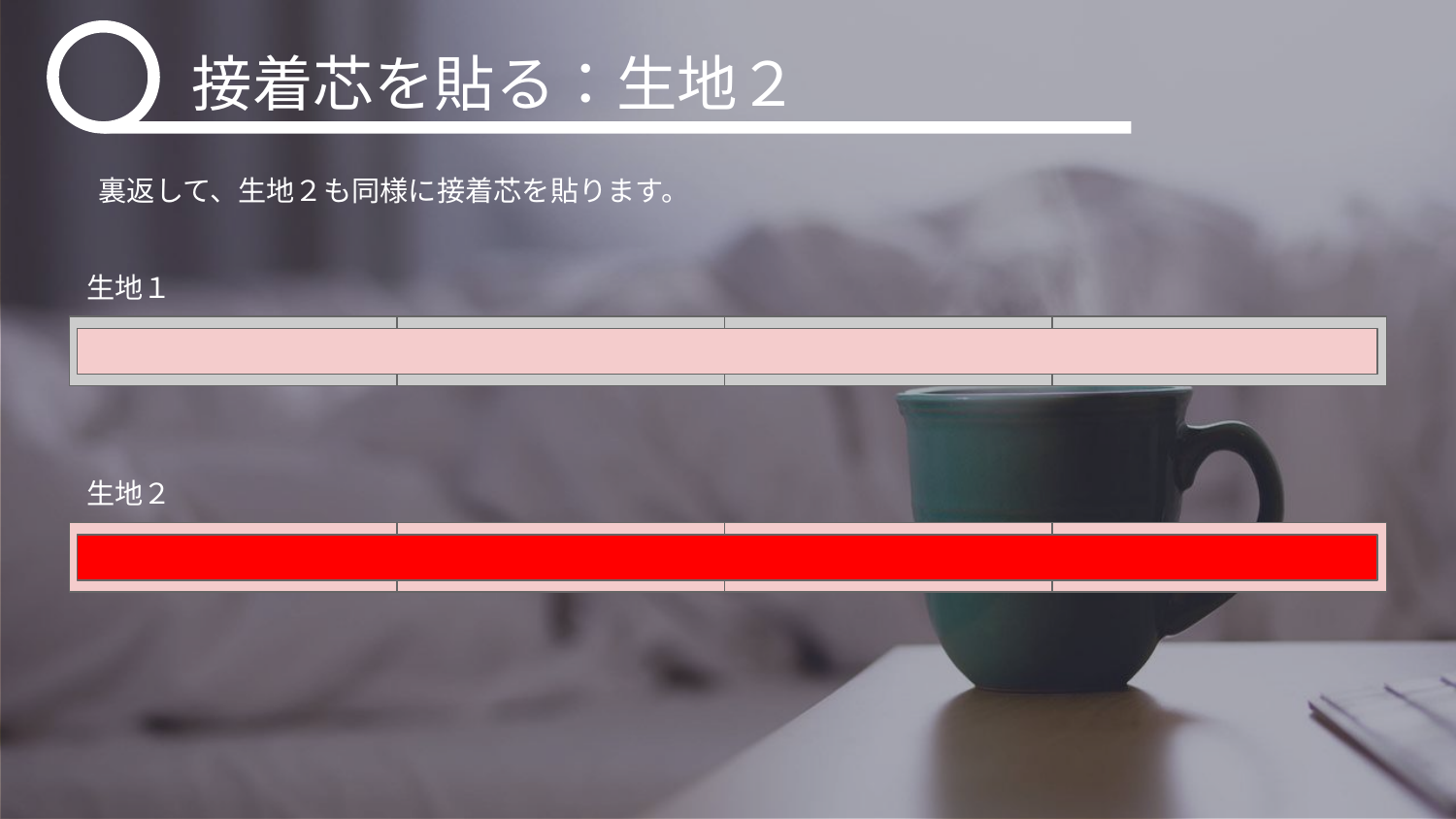

接着芯を貼る：生地２
裏返して、生地２も同様に接着芯を貼ります。
生地１
生地１
生地１
生地１
生地１

生地２
生地１
生地１
生地１
生地１